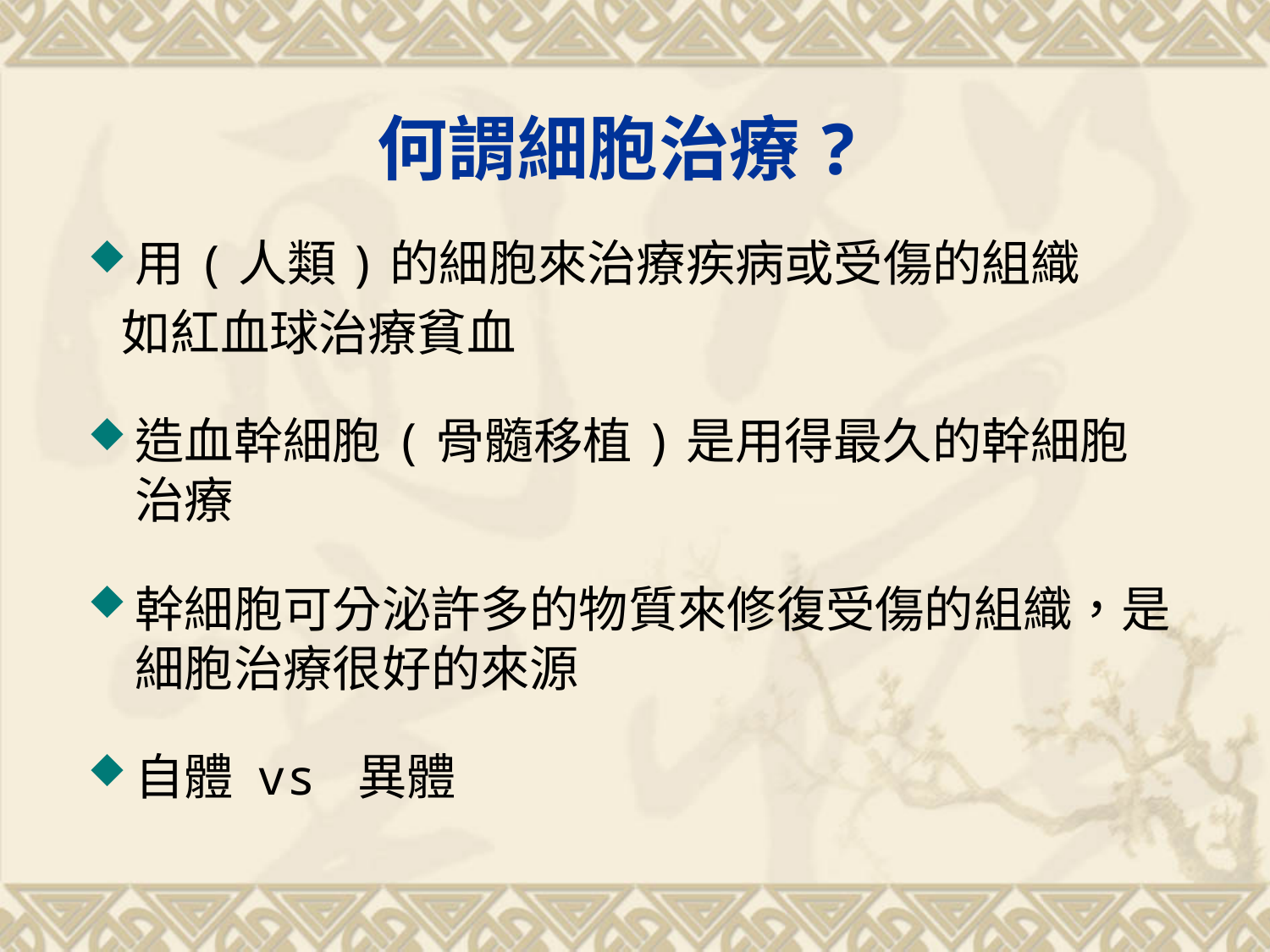

# 何謂細胞治療?
用(人類)的細胞來治療疾病或受傷的組織
  如紅血球治療貧血

造血幹細胞(骨髓移植)是用得最久的幹細胞治療

幹細胞可分泌許多的物質來修復受傷的組織，是細胞治療很好的來源

自體 vs 異體